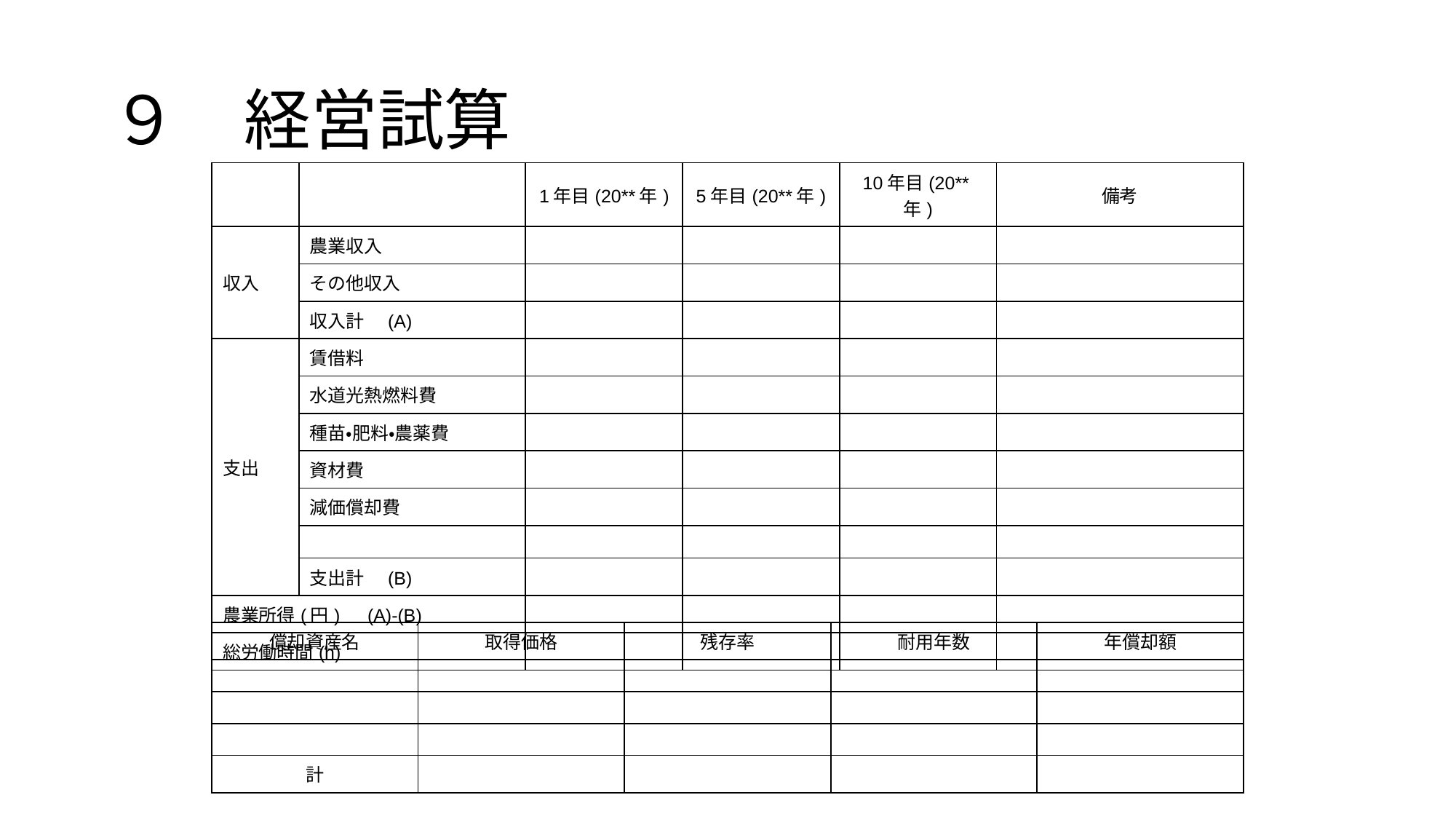

# ９　経営試算
|  |  | 1年目(20\*\*年) | 5年目(20\*\*年) | 10年目(20\*\*年) | 備考 |
| --- | --- | --- | --- | --- | --- |
| 収入 | 農業収入 |  |  |  |  |
|  | その他収入 |  |  |  |  |
|  | 収入計　(A) |  |  |  |  |
| 支出 | 賃借料 |  |  |  |  |
|  | 水道光熱燃料費 |  |  |  |  |
|  | 種苗・肥料・農薬費 |  |  |  |  |
|  | 資材費 |  |  |  |  |
|  | 減価償却費 |  |  |  |  |
|  |  |  |  |  |  |
|  | 支出計　(B) |  |  |  |  |
| 農業所得(円)　(A)-(B) |  |  |  |  |  |
| 総労働時間(h) |  |  |  |  |  |
| 償却資産名 | 取得価格 | 残存率 | 耐用年数 | 年償却額 |
| --- | --- | --- | --- | --- |
|  |  |  |  |  |
|  |  |  |  |  |
|  |  |  |  |  |
| 計 |  |  |  |  |